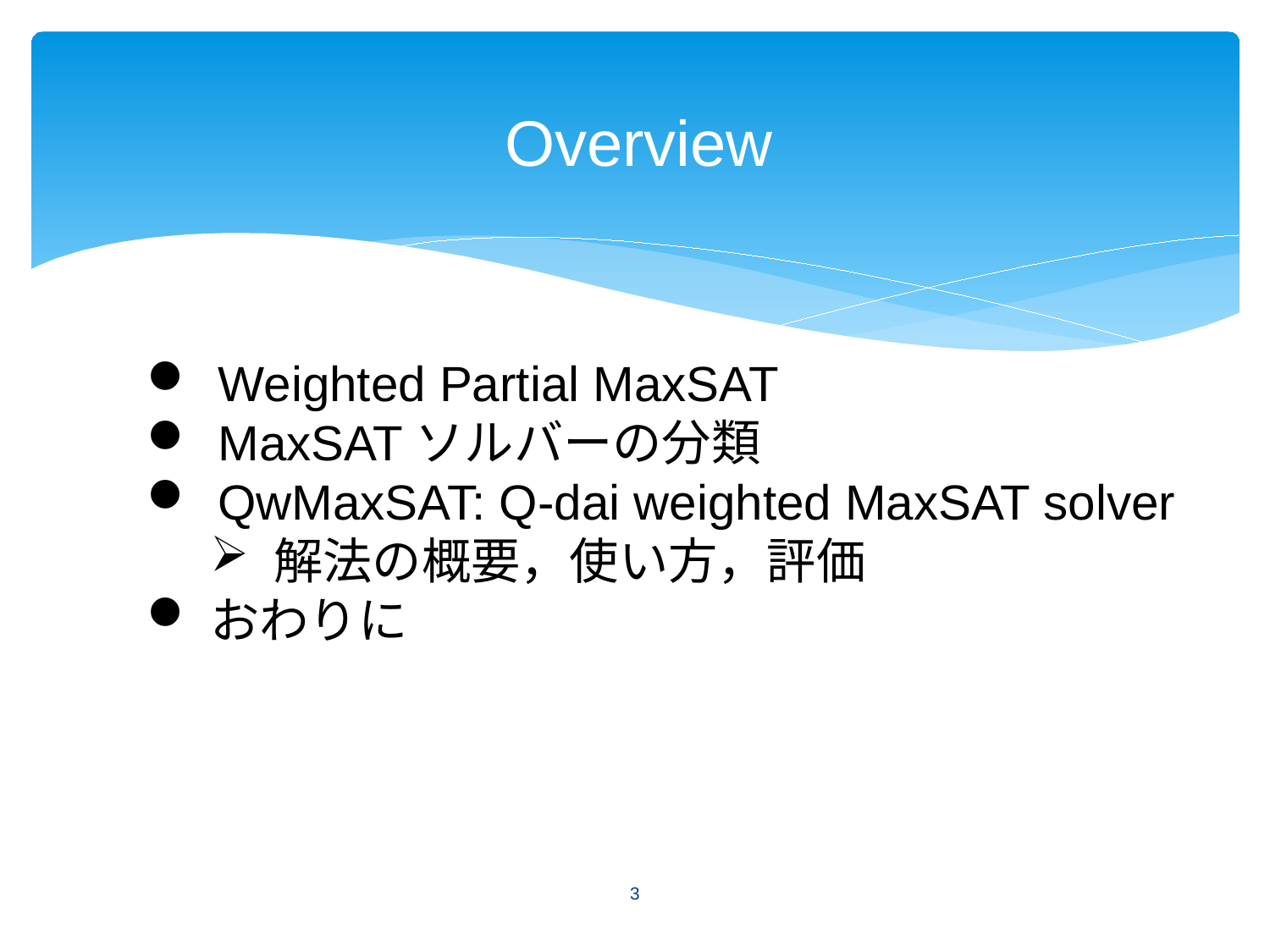

# Overview
Weighted Partial MaxSAT
MaxSATソルバーの分類
QwMaxSAT: Q-dai weighted MaxSAT solver
解法の概要，使い方，評価
おわりに
3